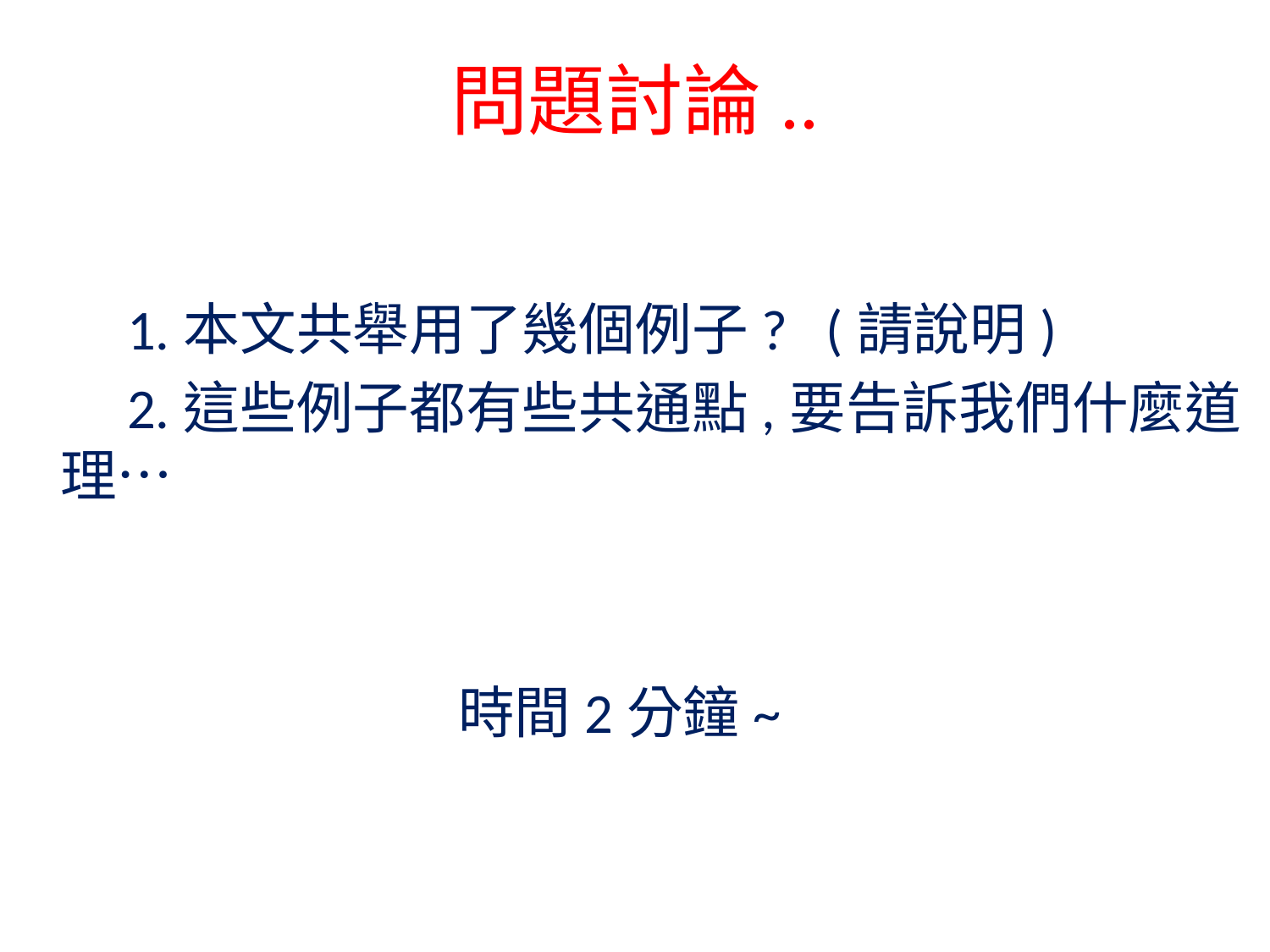

# 問題討論..

         1.本文共舉用了幾個例子?   (請說明)
         2.這些例子都有些共通點,要告訴我們什麼道理…

                                  時間2分鐘~